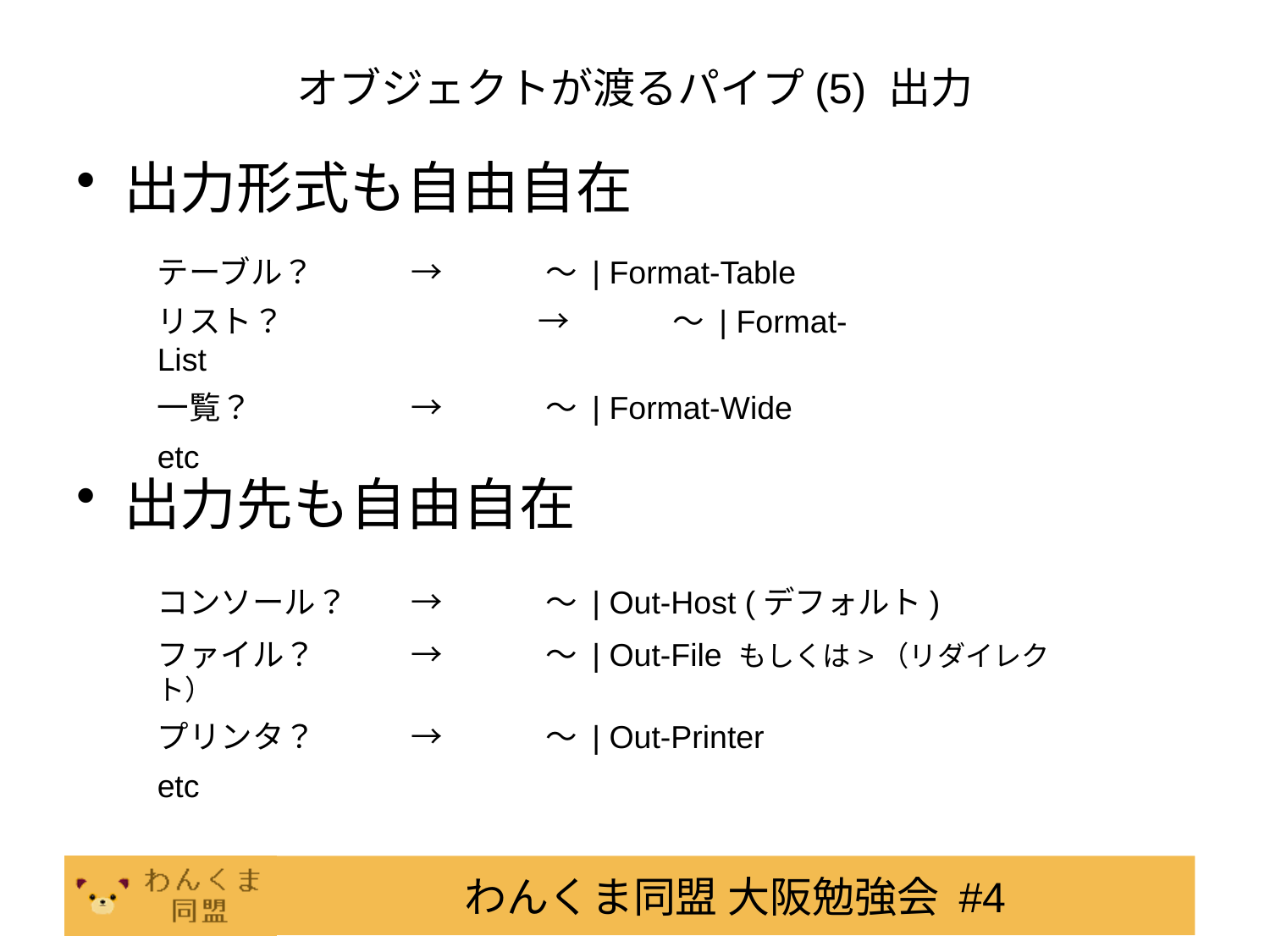

# オブジェクトが渡るパイプ(5) 出力
出力形式も自由自在

出力先も自由自在

テーブル？	→	 ～ | Format-Table
リスト？ 		→	 ～ | Format-List
一覧？		→	 ～ | Format-Wide
etc
コンソール？	→	 ～ | Out-Host (デフォルト)
ファイル？ 	→	 ～ | Out-File もしくは>（リダイレクト）
プリンタ？	→	 ～ | Out-Printer
etc